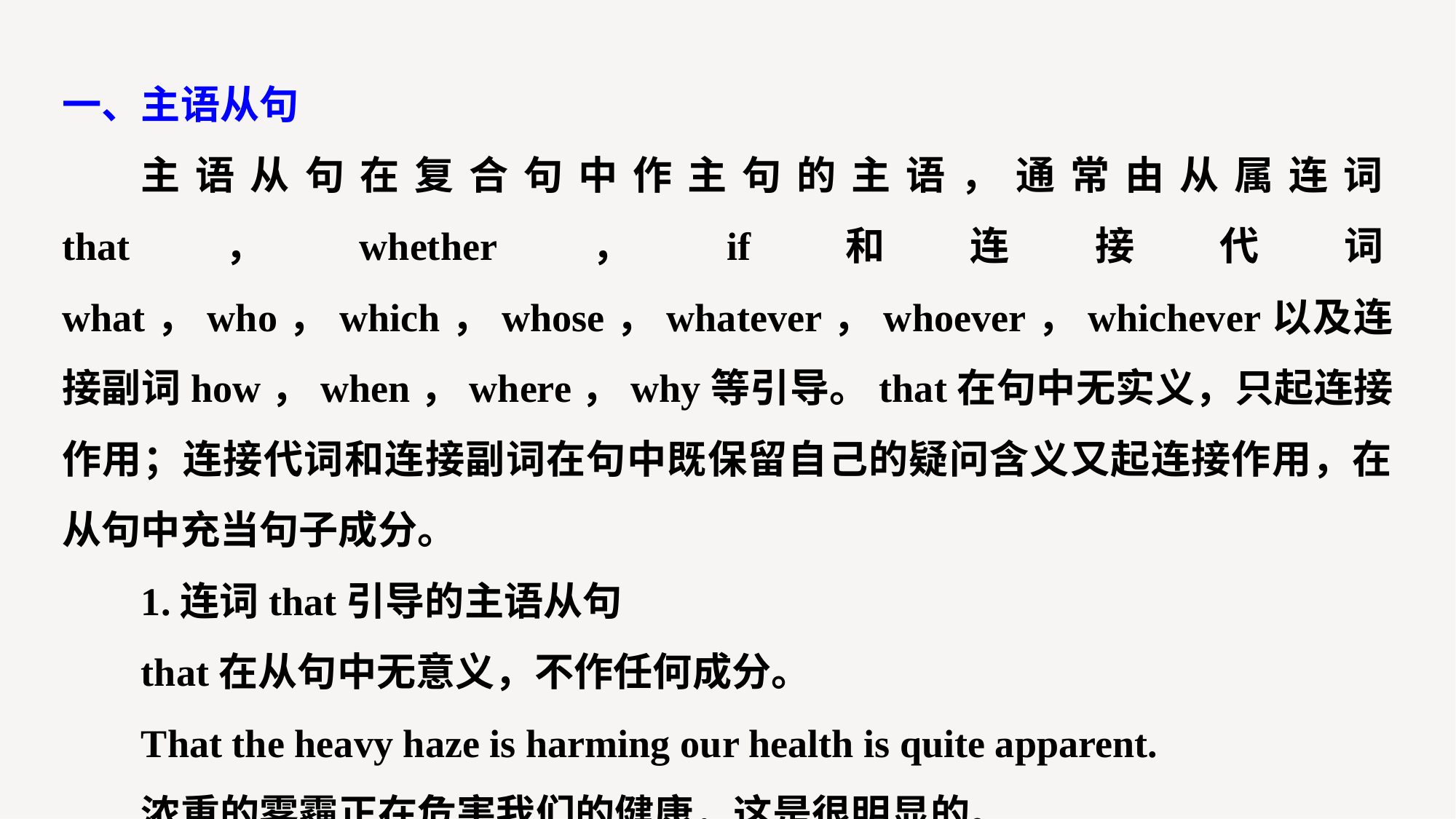

一、主语从句
主语从句在复合句中作主句的主语，通常由从属连词that，whether，if和连接代词what，who，which，whose，whatever，whoever，whichever以及连接副词how，when，where，why等引导。that在句中无实义，只起连接作用；连接代词和连接副词在句中既保留自己的疑问含义又起连接作用，在从句中充当句子成分。
1.连词that引导的主语从句
that在从句中无意义，不作任何成分。
That the heavy haze is harming our health is quite apparent.
浓重的雾霾正在危害我们的健康，这是很明显的。